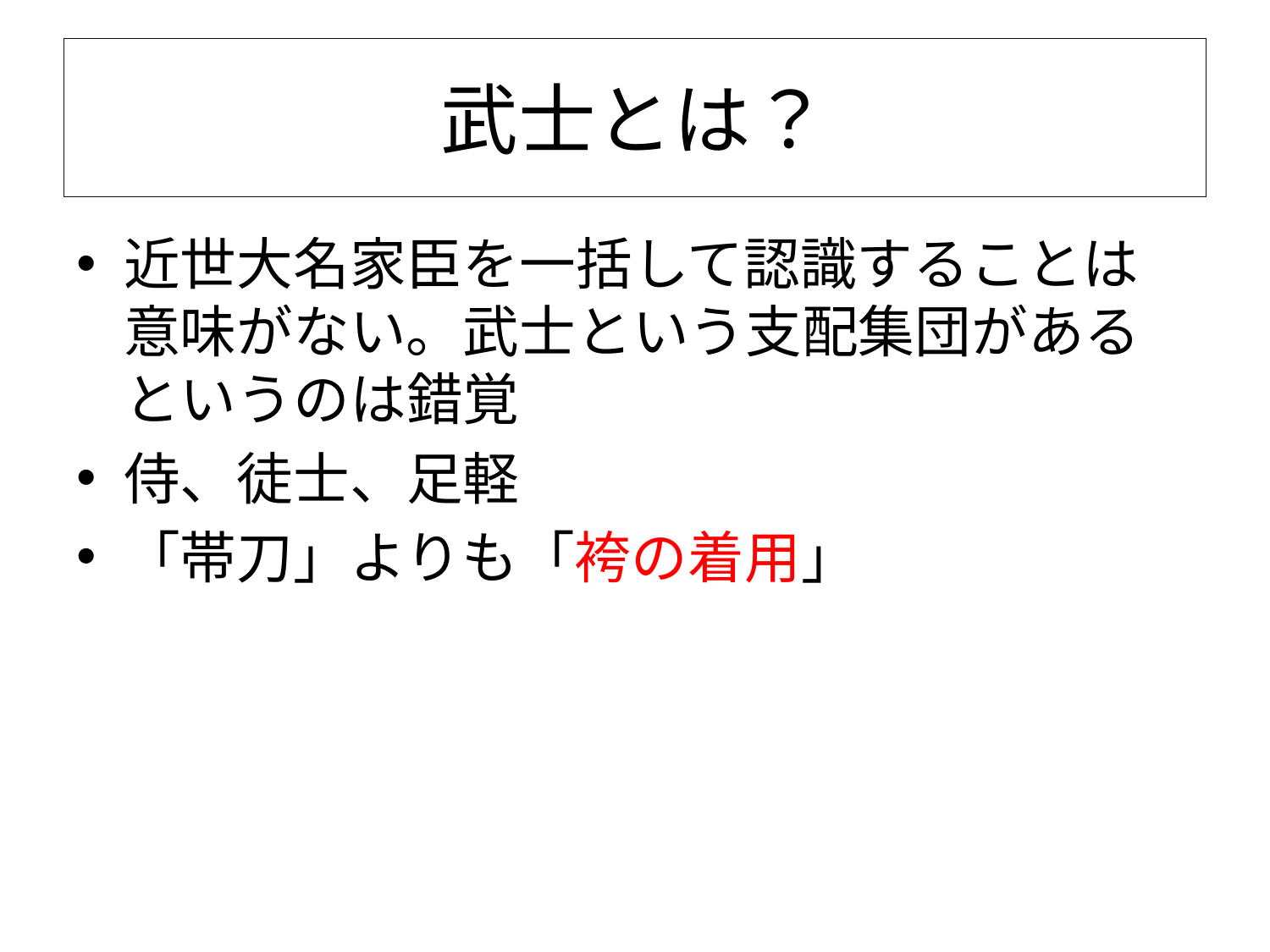

# 武士とは？
近世大名家臣を一括して認識することは意味がない。武士という支配集団があるというのは錯覚
侍、徒士、足軽
「帯刀」よりも「袴の着用」